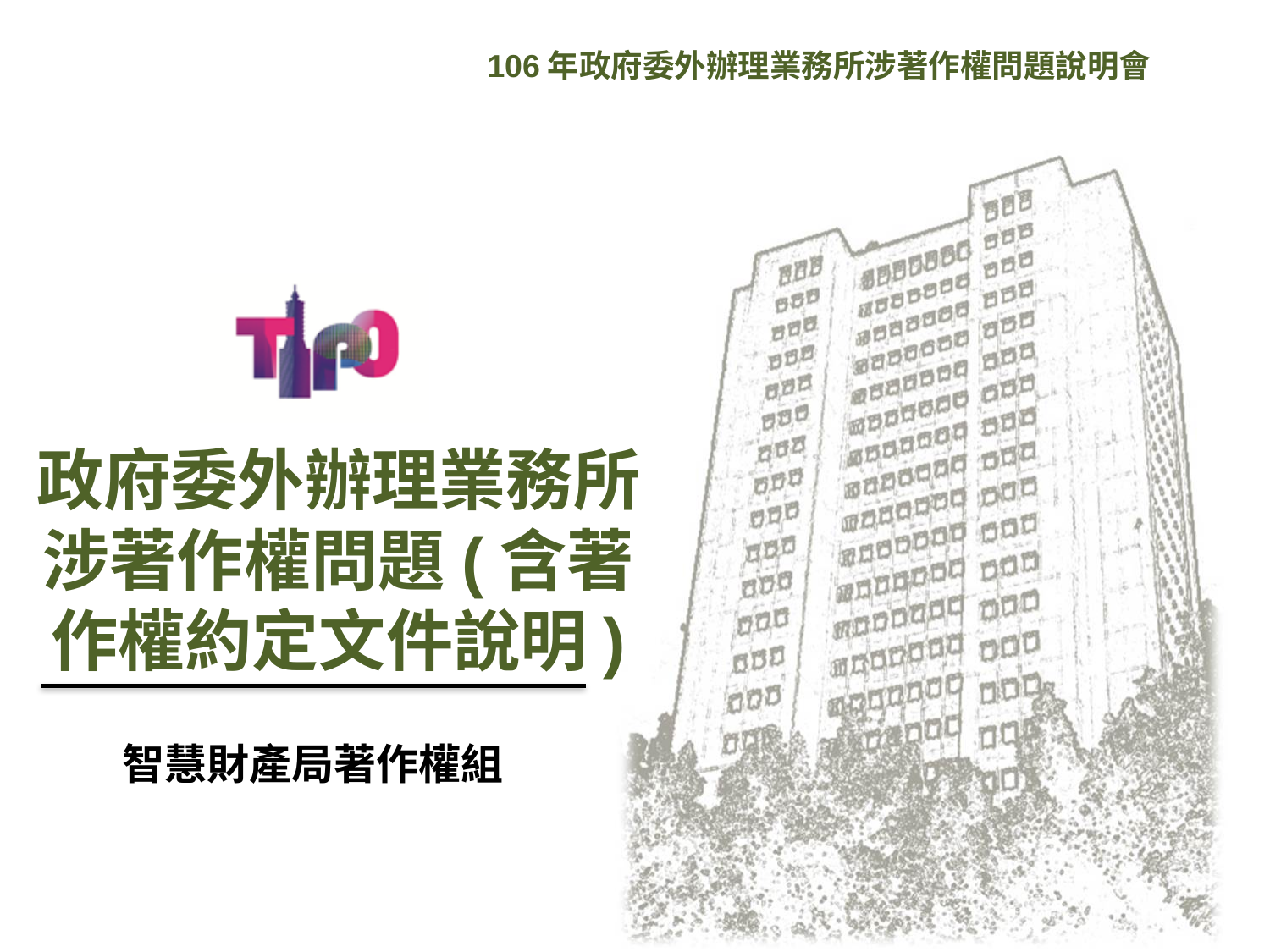

106年政府委外辦理業務所涉著作權問題說明會
政府委外辦理業務所涉著作權問題(含著作權約定文件說明)
智慧財產局著作權組